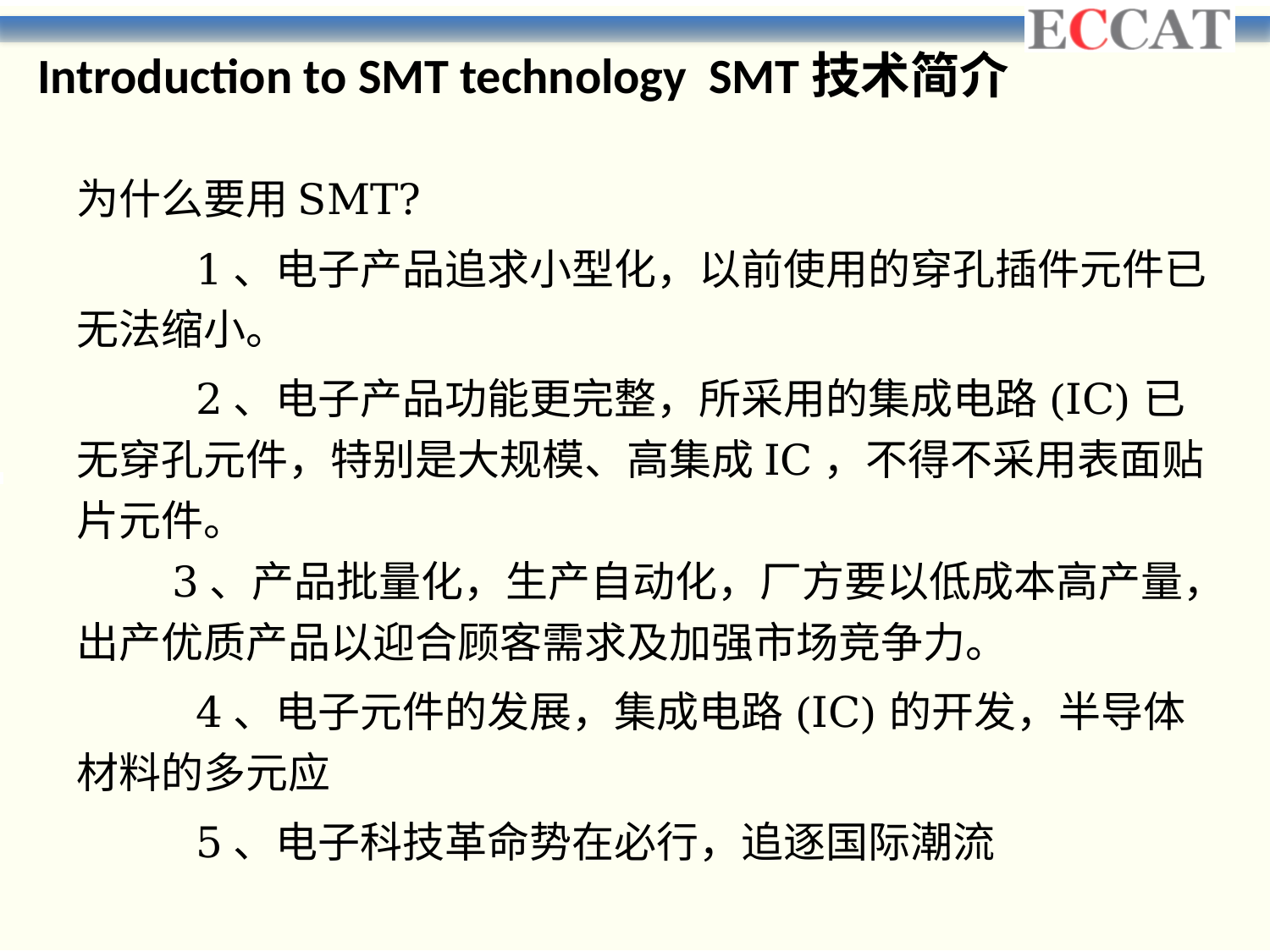

Introduction to SMT technology  SMT技术简介
为什么要用SMT?
         1、电子产品追求小型化，以前使用的穿孔插件元件已无法缩小。
         2、电子产品功能更完整，所采用的集成电路(IC)已无穿孔元件，特别是大规模、高集成IC，不得不采用表面贴片元件。
         3、产品批量化，生产自动化，厂方要以低成本高产量，出产优质产品以迎合顾客需求及加强市场竞争力。
         4、电子元件的发展，集成电路(IC)的开发，半导体材料的多元应
         5、电子科技革命势在必行，追逐国际潮流